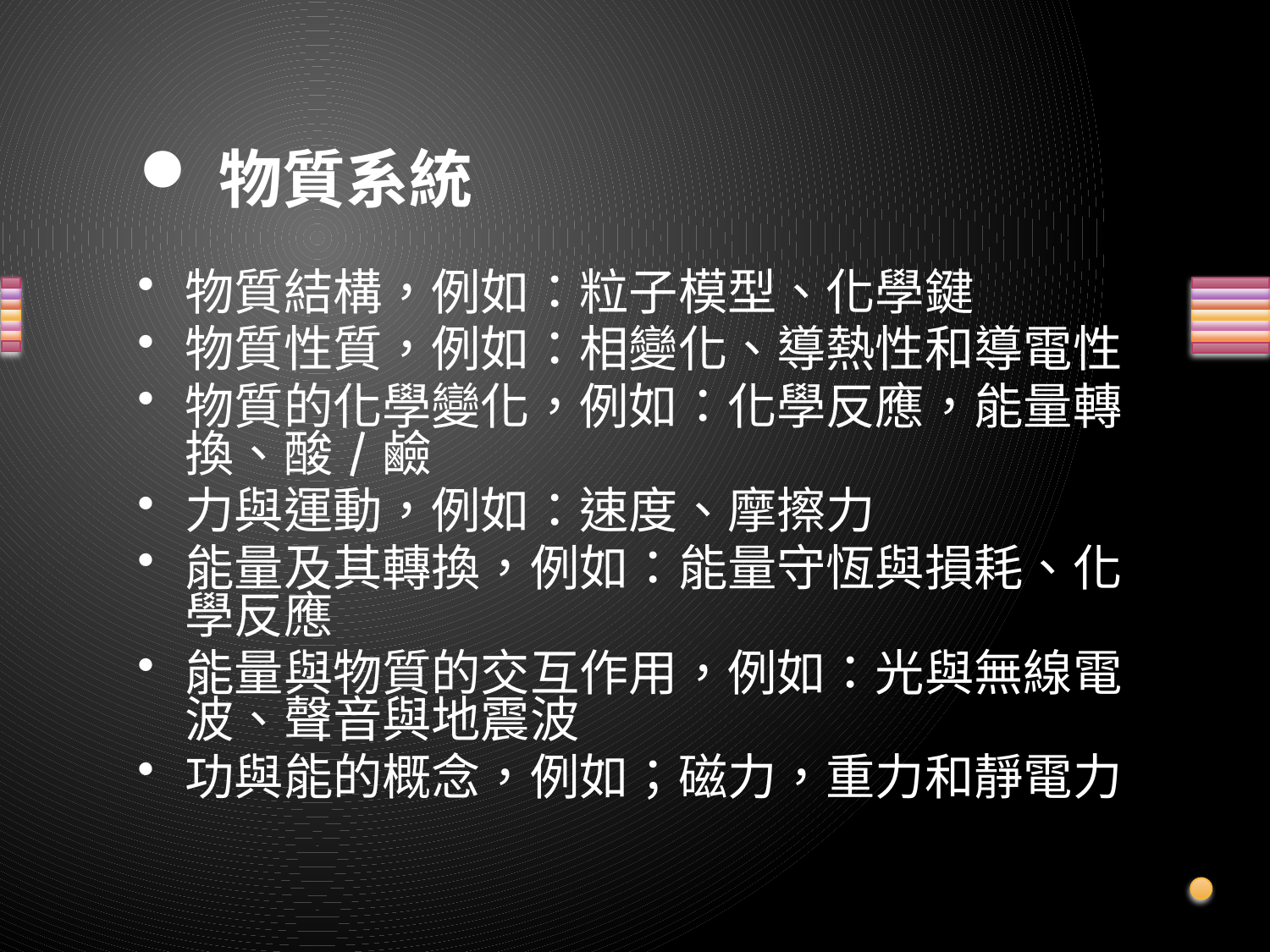

# 物質系統
物質結構，例如：粒子模型、化學鍵
物質性質，例如：相變化、導熱性和導電性
物質的化學變化，例如：化學反應，能量轉換、酸/鹼
力與運動，例如：速度、摩擦力
能量及其轉換，例如：能量守恆與損耗、化學反應
能量與物質的交互作用，例如：光與無線電波、聲音與地震波
功與能的概念，例如；磁力，重力和靜電力